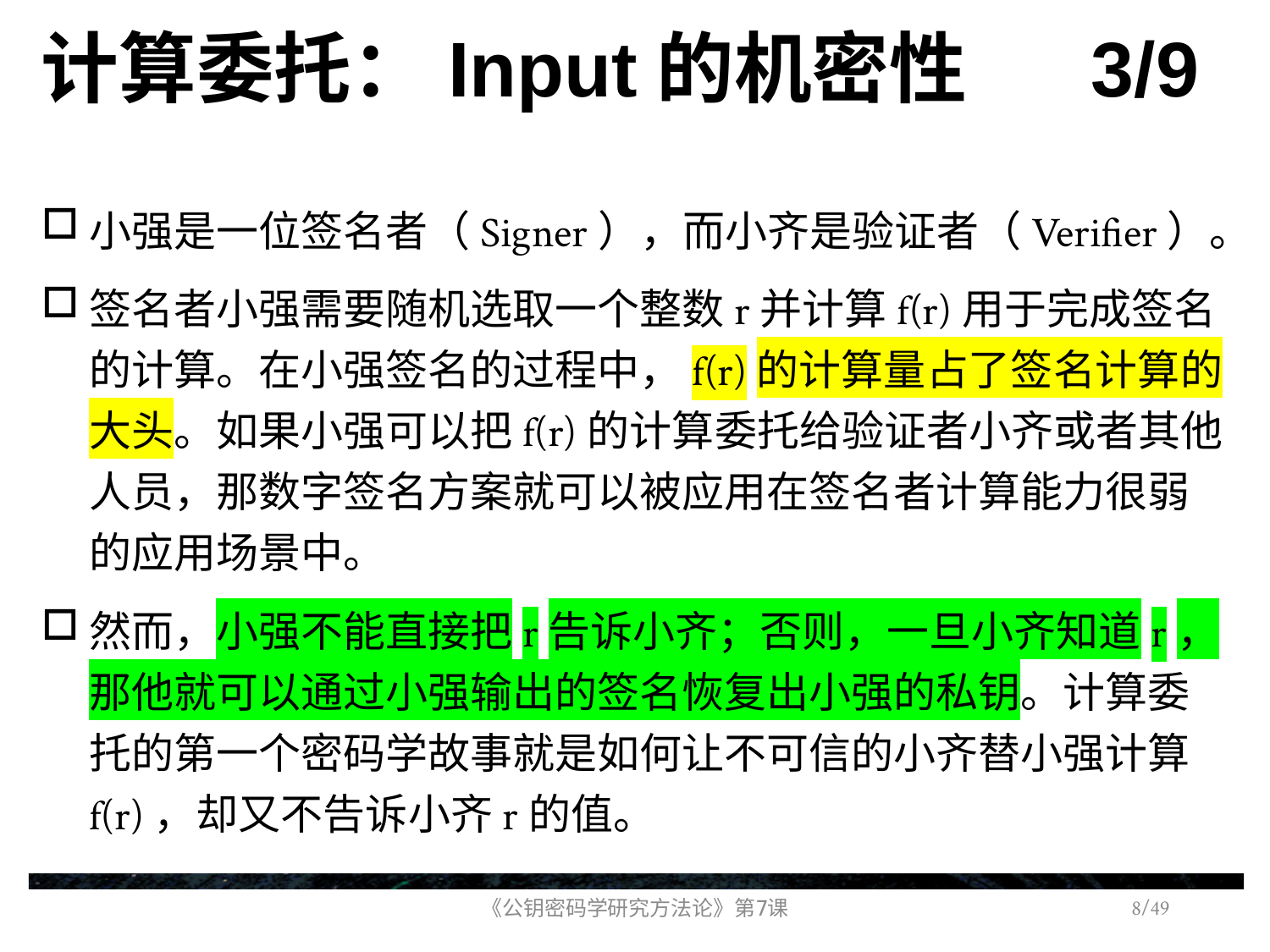

# 计算委托：Input的机密性      3/9
小强是一位签名者（Signer），而小齐是验证者（Verifier）。
签名者小强需要随机选取一个整数r并计算f(r)用于完成签名的计算。在小强签名的过程中，f(r)的计算量占了签名计算的大头。如果小强可以把f(r)的计算委托给验证者小齐或者其他人员，那数字签名方案就可以被应用在签名者计算能力很弱的应用场景中。
然而，小强不能直接把r告诉小齐；否则，一旦小齐知道r，那他就可以通过小强输出的签名恢复出小强的私钥。计算委托的第一个密码学故事就是如何让不可信的小齐替小强计算f(r)，却又不告诉小齐r的值。
《公钥密码学研究方法论》第7课
8/49